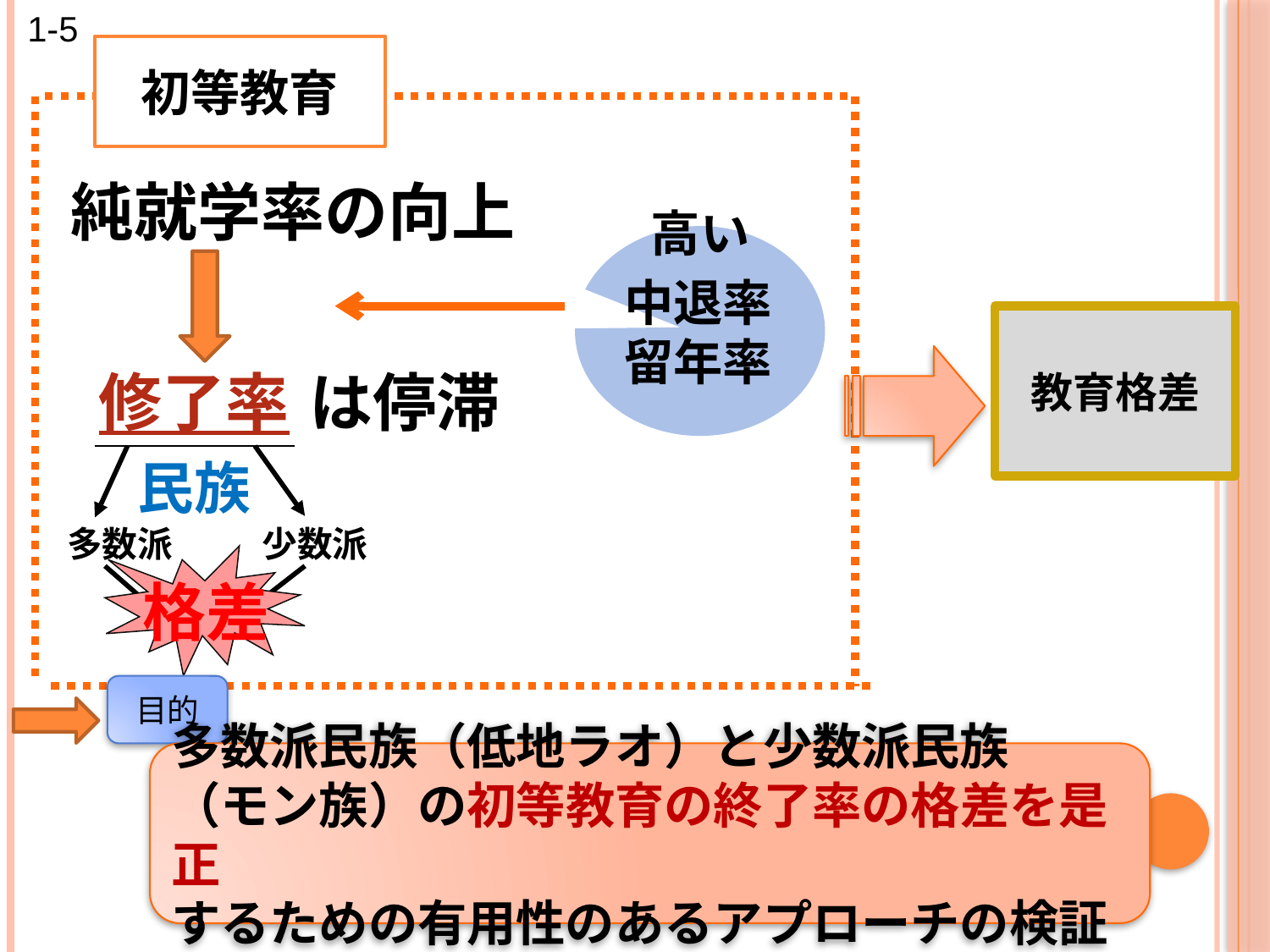

1-5
初等教育
純就学率の向上
高い
中退率
留年率

教育格差

修了率
は停滞
民族
多数派
少数派

格差
目的

多数派民族（低地ラオ）と少数派民族
（モン族）の初等教育の終了率の格差を是正
するための有用性のあるアプローチの検証

7